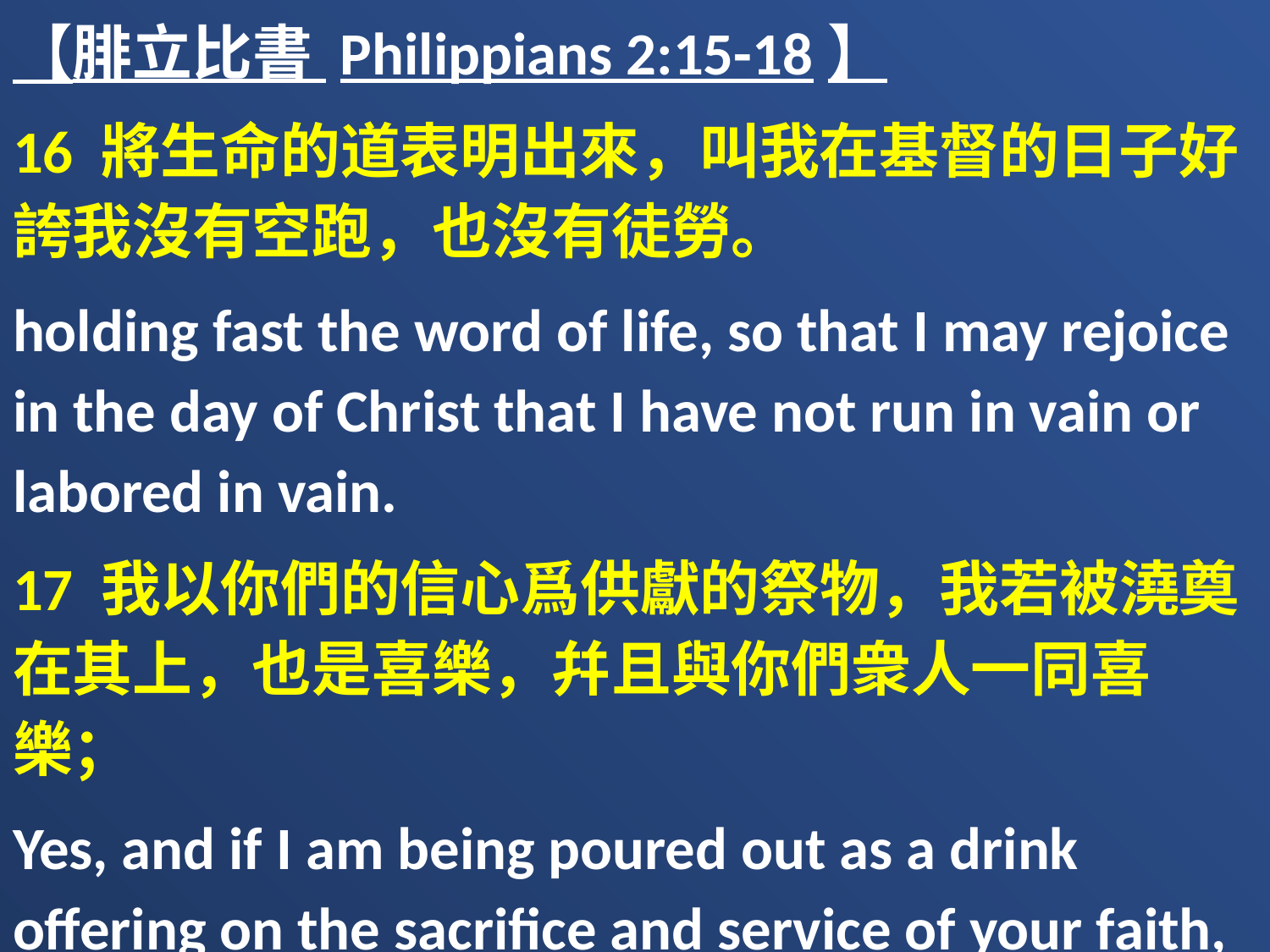

【腓立比書 Philippians 2:15-18】
16 將生命的道表明出來，叫我在基督的日子好誇我沒有空跑，也沒有徒勞。
holding fast the word of life, so that I may rejoice in the day of Christ that I have not run in vain or labored in vain.
17 我以你們的信心爲供獻的祭物，我若被澆奠在其上，也是喜樂，幷且與你們衆人一同喜樂；
Yes, and if I am being poured out as a drink offering on the sacrifice and service of your faith, I am glad and rejoice with you all.